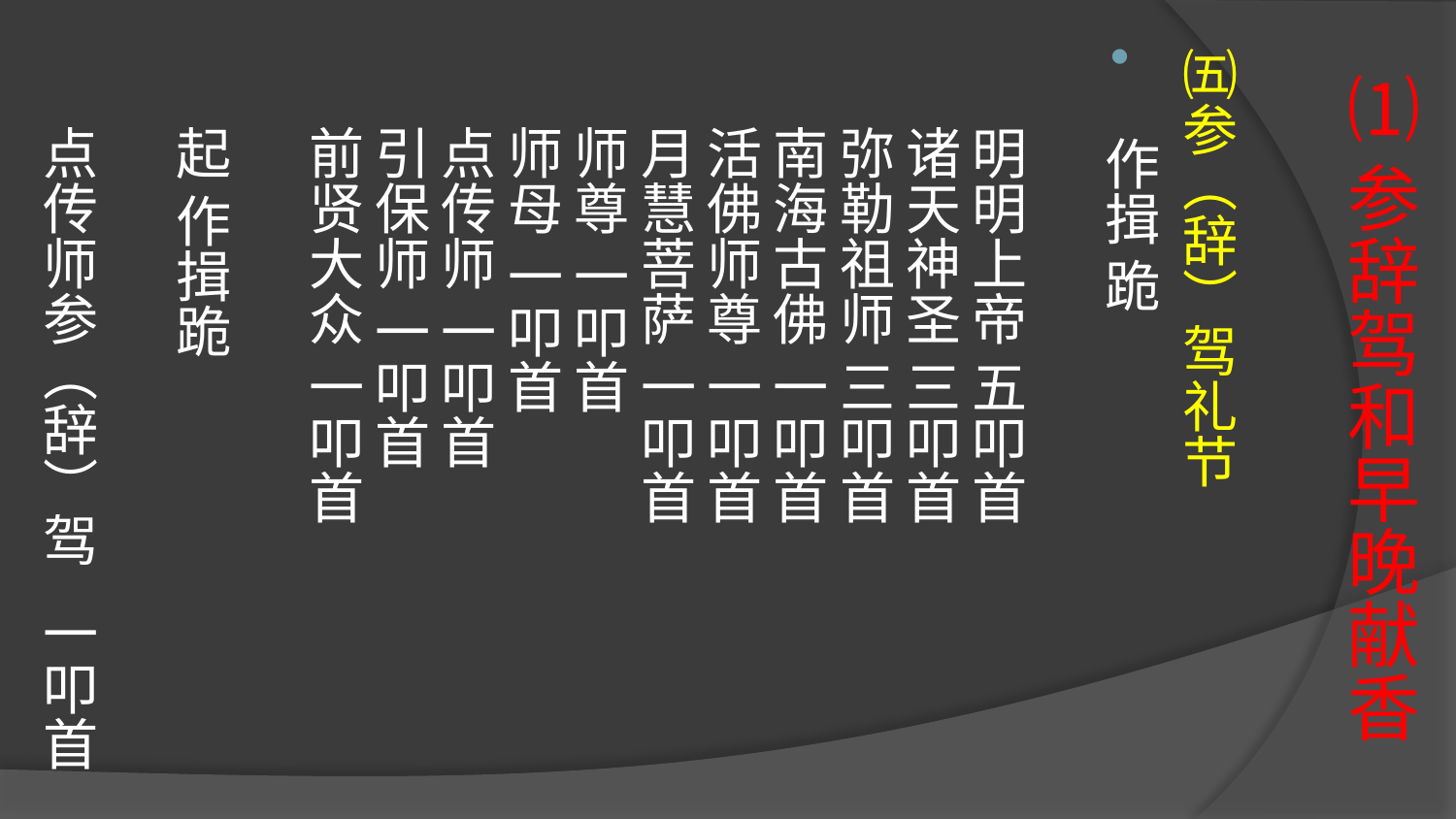

# ⑴参辞驾和早晚献香
㈤参（辞）驾礼节
  作揖 跪
  明明上帝 五叩首
  诸天神圣 三叩首
  弥勒祖师 三叩首
  南海古佛 一叩首
  活佛师尊 一叩首
  月慧菩萨 一叩首
  师尊 一叩首
  师母 一叩首
  点传师 一叩首
  引保师 一叩首
  前贤大众 一叩首
  起 作揖跪
  点传师参（辞）驾   一叩首